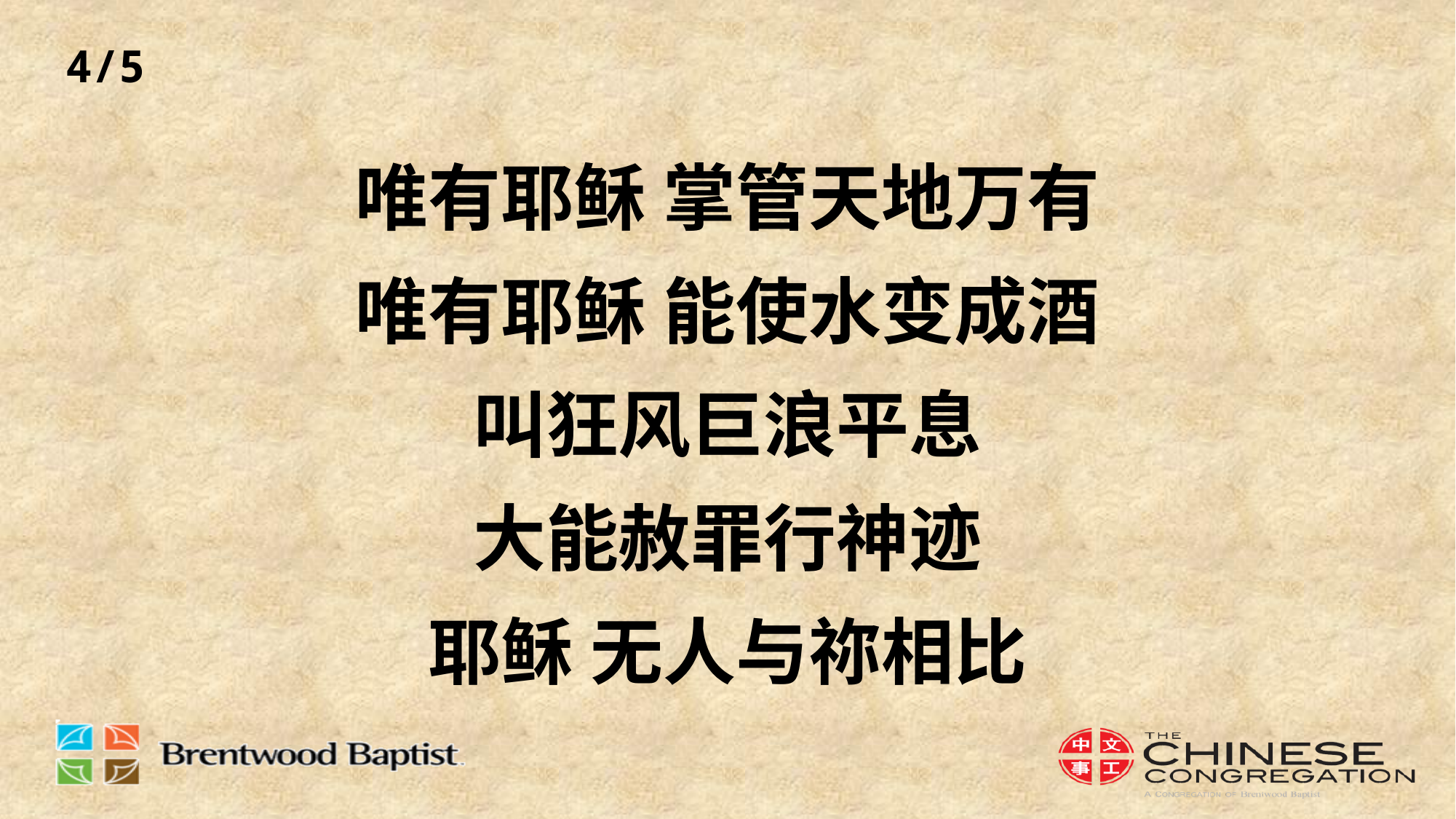

4/5
# 唯有耶稣 掌管天地万有 唯有耶稣 能使水变成酒 叫狂风巨浪平息 大能赦罪行神迹 耶稣 无人与祢相比